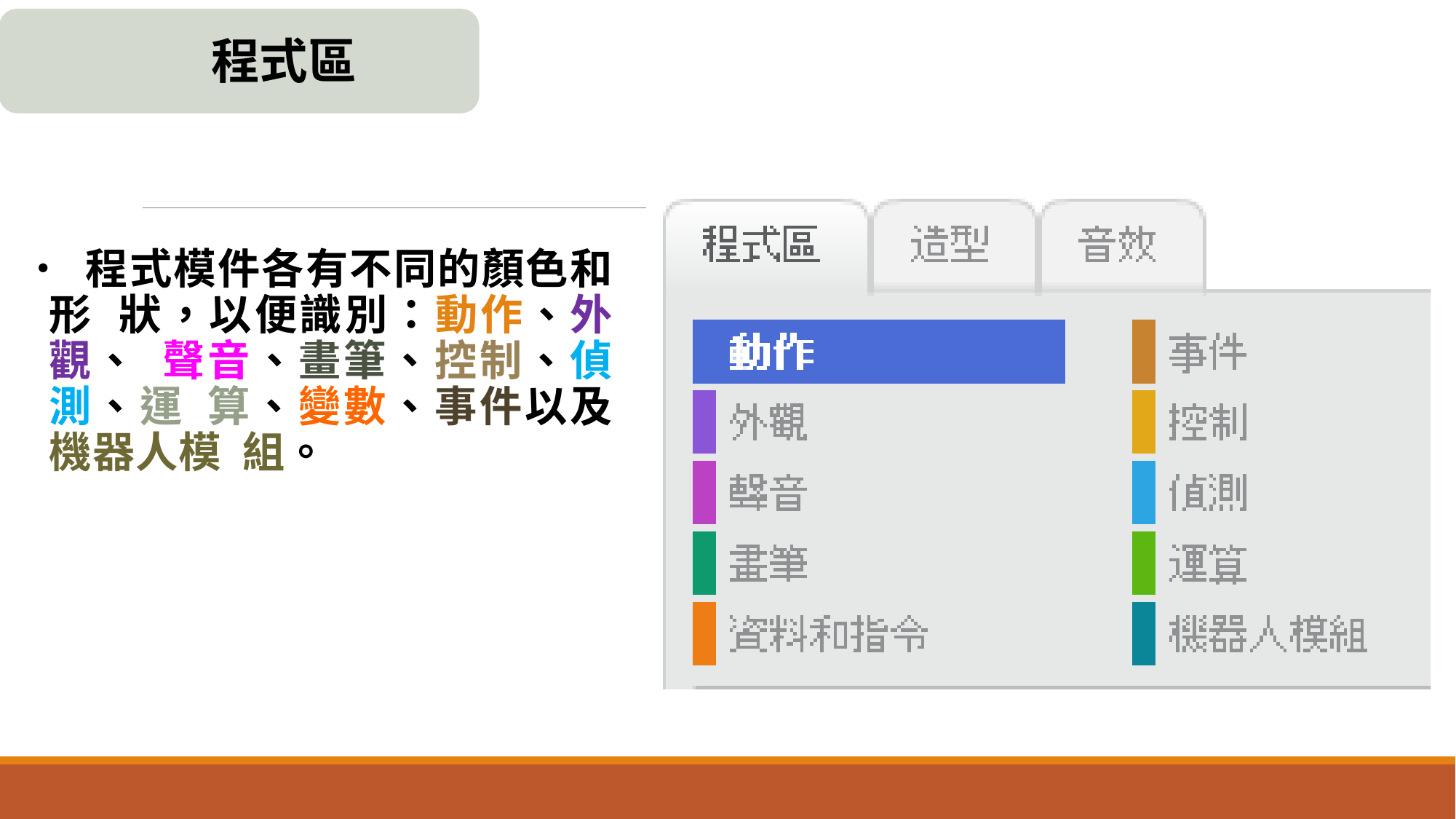

程式區

# • 程式模件各有不同的顏色和形  狀，以便識別：動作、外觀、  聲音、畫筆、控制、偵測、運  算、變數、事件以及機器人模  組。